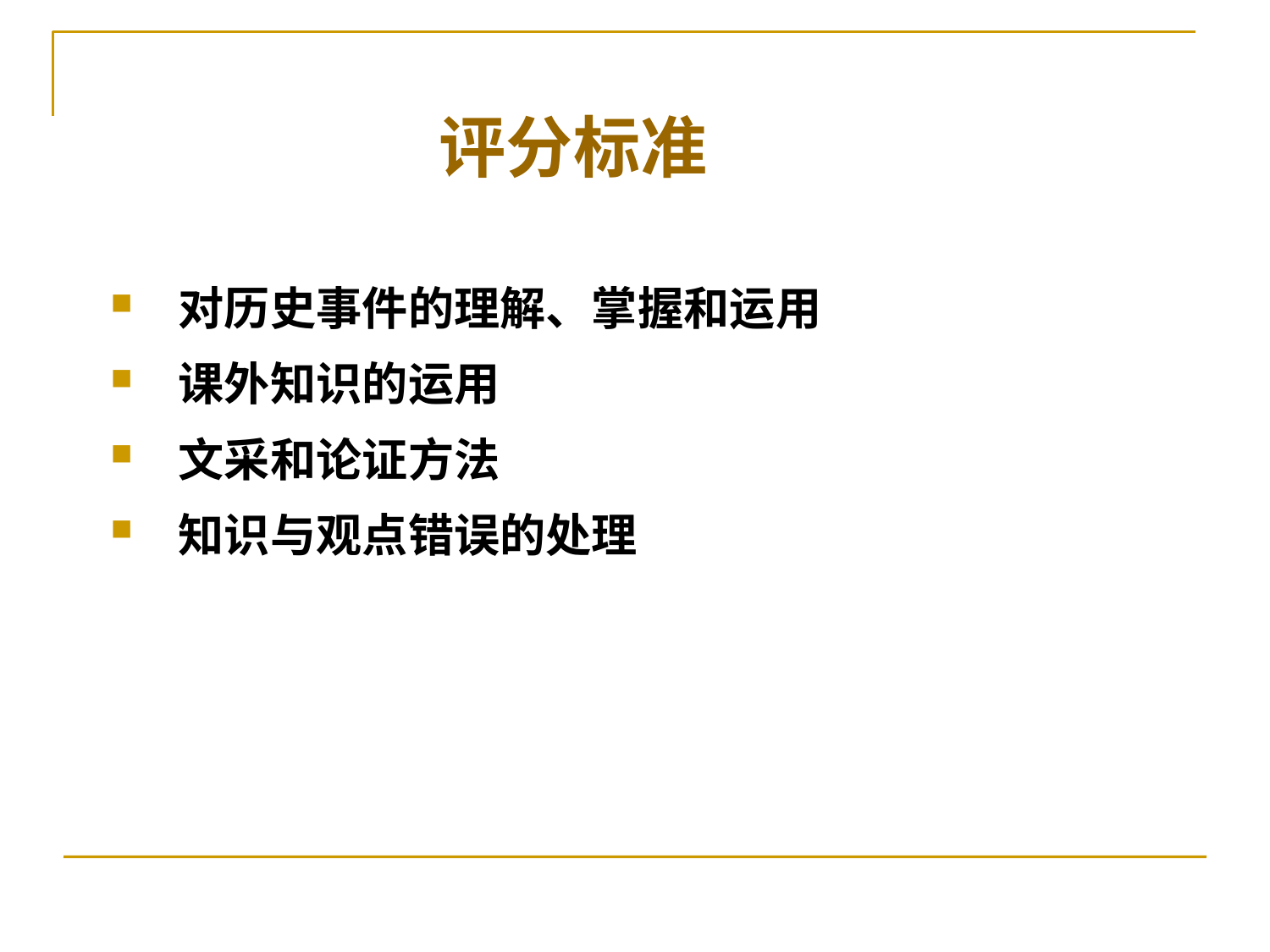

# 评分标准
对历史事件的理解、掌握和运用
课外知识的运用
文采和论证方法
知识与观点错误的处理